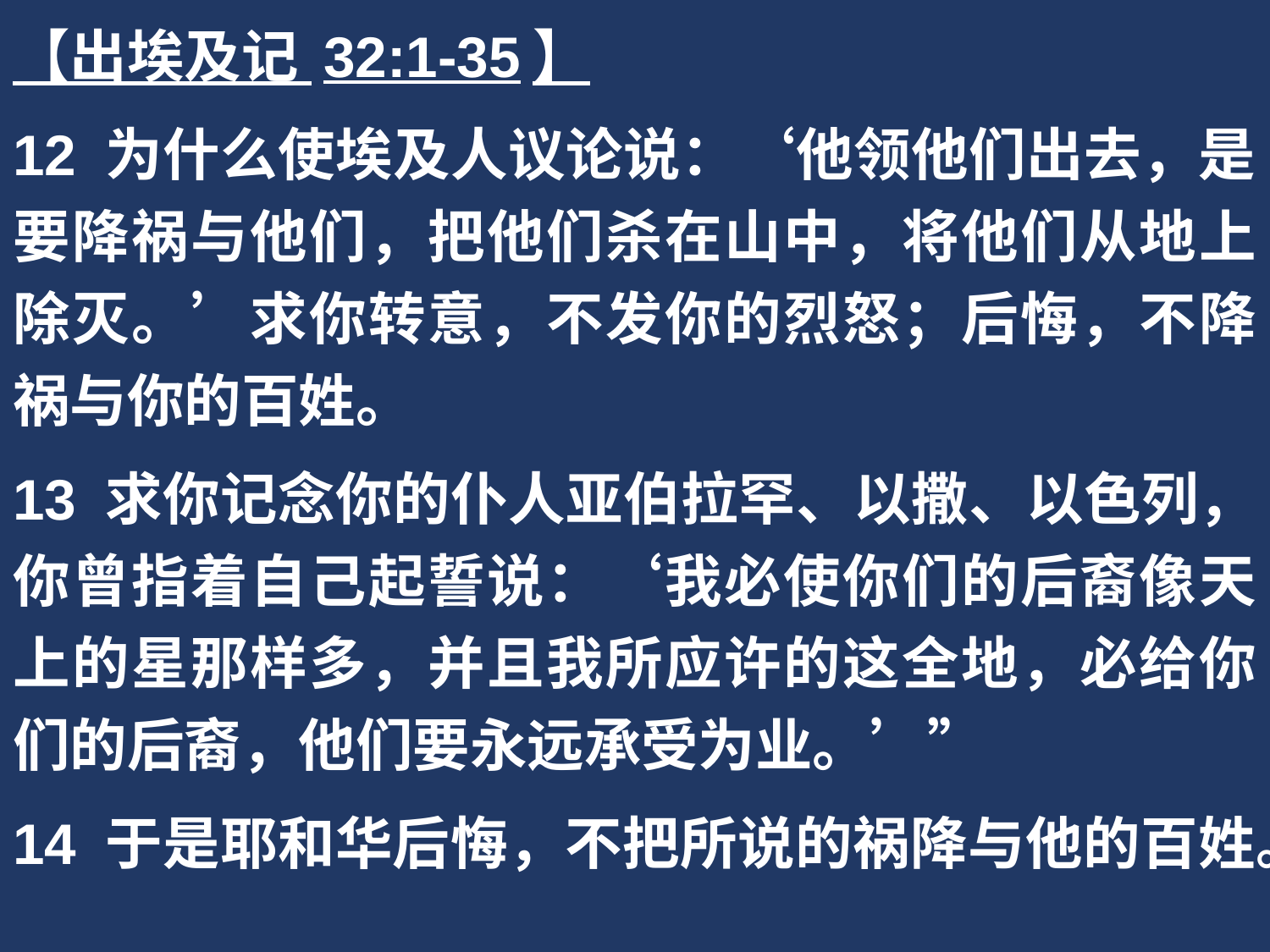

【出埃及记 32:1-35】
12 为什么使埃及人议论说：‘他领他们出去，是要降祸与他们，把他们杀在山中，将他们从地上除灭。’求你转意，不发你的烈怒；后悔，不降祸与你的百姓。
13 求你记念你的仆人亚伯拉罕、以撒、以色列，你曾指着自己起誓说：‘我必使你们的后裔像天上的星那样多，并且我所应许的这全地，必给你们的后裔，他们要永远承受为业。’”
14 于是耶和华后悔，不把所说的祸降与他的百姓。